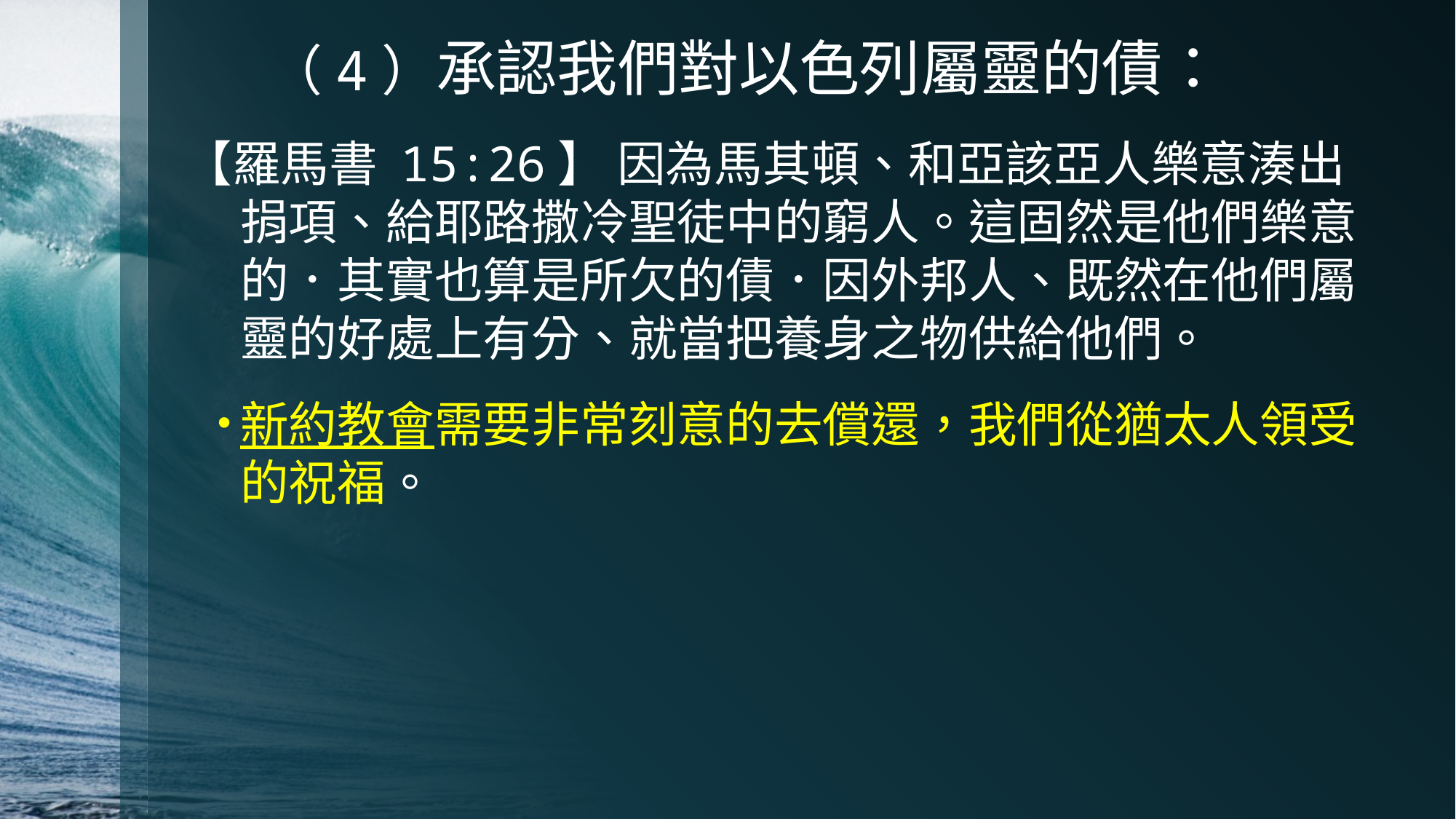

# （4）承認我們對以色列屬靈的債：
【羅馬書 15:26】 因為馬其頓、和亞該亞人樂意湊出捐項、給耶路撒冷聖徒中的窮人。這固然是他們樂意的．其實也算是所欠的債．因外邦人、既然在他們屬靈的好處上有分、就當把養身之物供給他們。
新約教會需要非常刻意的去償還，我們從猶太人領受的祝福。